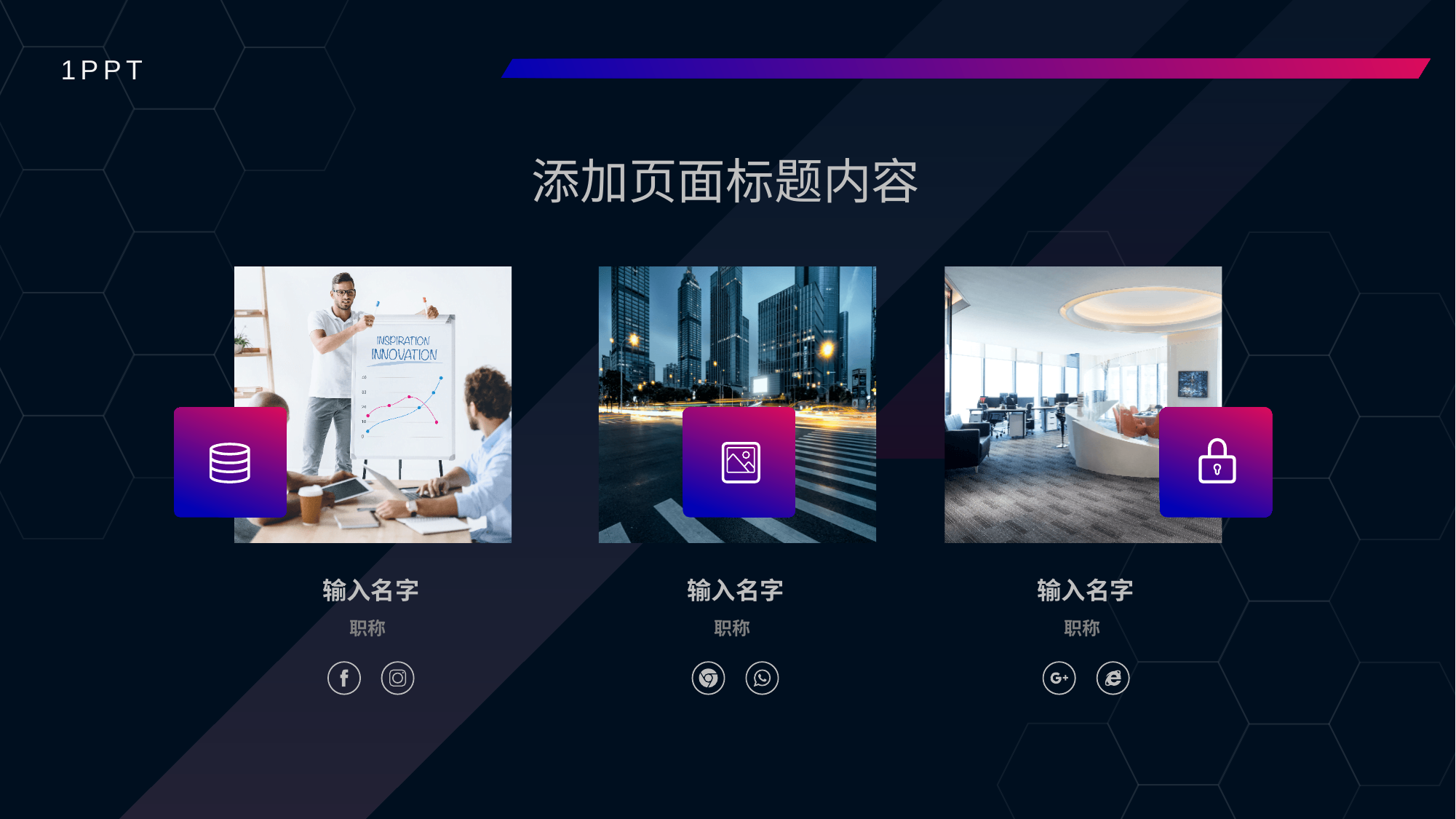

1PPT

添加页面标题内容

输入名字
输入名字
输入名字
职称
职称
职称